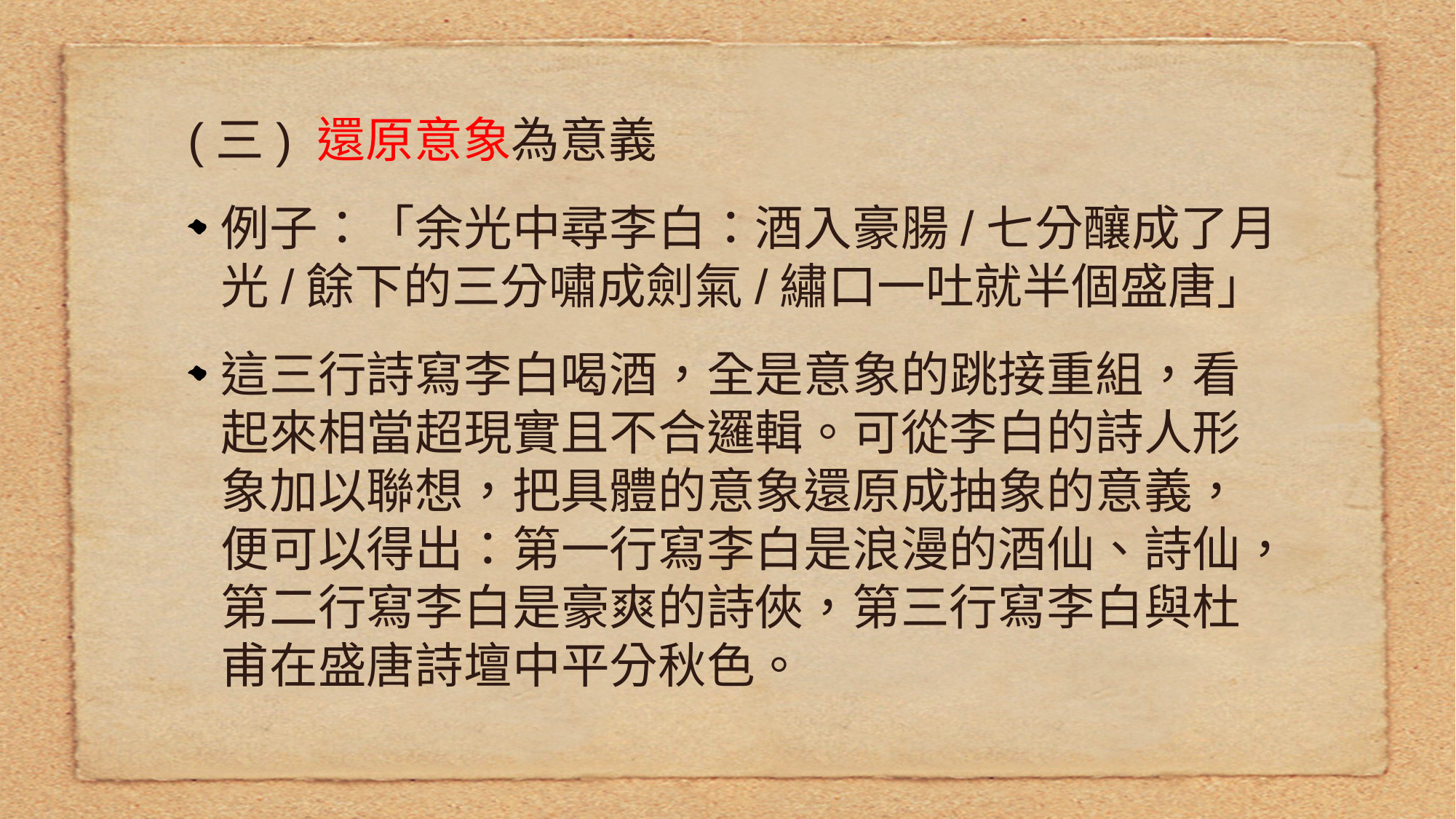

(三) 還原意象為意義
例子：「余光中尋李白：酒入豪腸/七分釀成了月光/餘下的三分嘯成劍氣/繡口一吐就半個盛唐」
這三行詩寫李白喝酒，全是意象的跳接重組，看起來相當超現實且不合邏輯。可從李白的詩人形象加以聯想，把具體的意象還原成抽象的意義，便可以得出：第一行寫李白是浪漫的酒仙、詩仙，第二行寫李白是豪爽的詩俠，第三行寫李白與杜甫在盛唐詩壇中平分秋色。